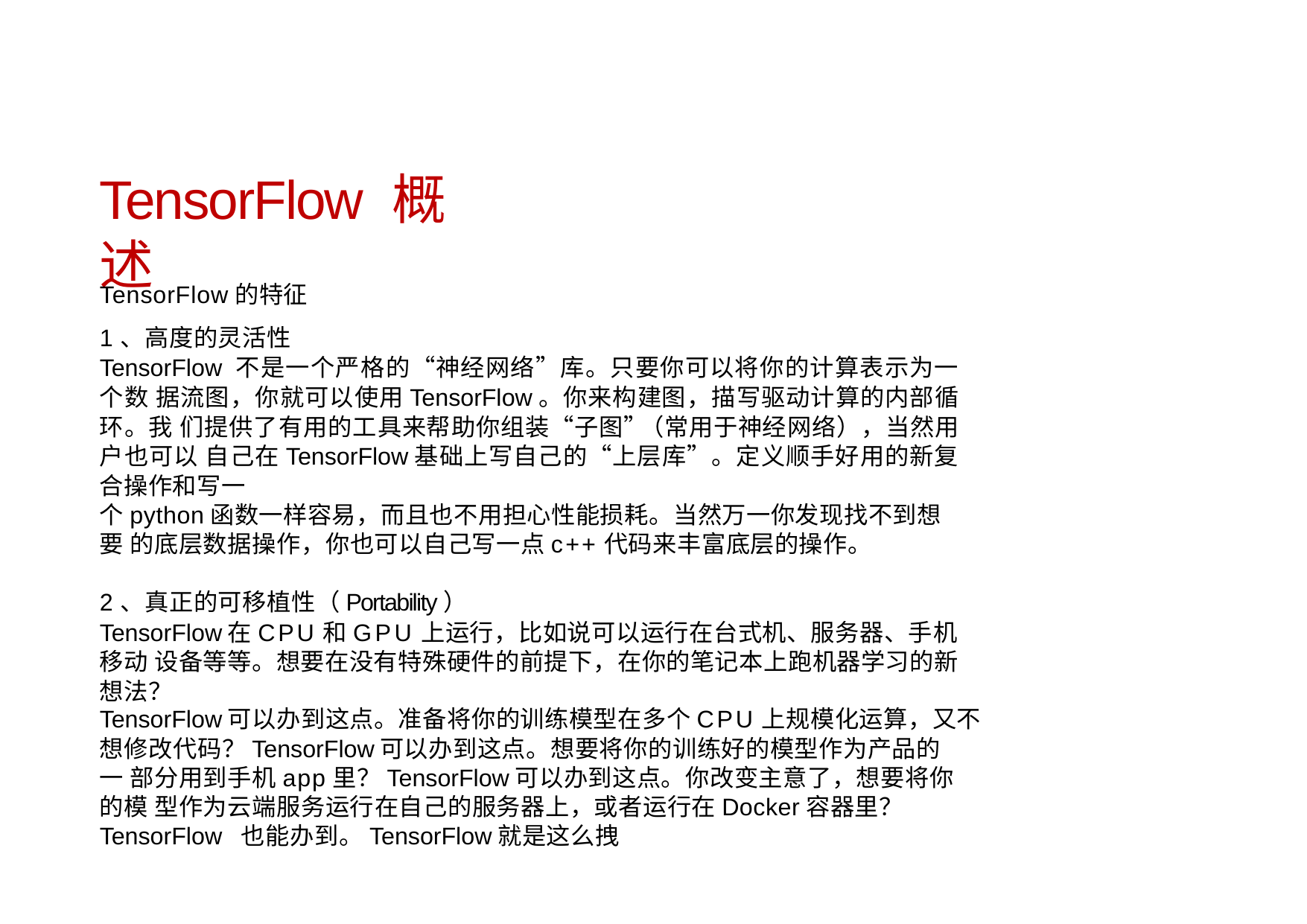

# TensorFlow 概述
TensorFlow的特征
1、高度的灵活性
TensorFlow 不是一个严格的“神经网络”库。只要你可以将你的计算表示为一个数 据流图，你就可以使用TensorFlow。你来构建图，描写驱动计算的内部循环。我 们提供了有用的工具来帮助你组装“子图”（常用于神经网络），当然用户也可以 自己在TensorFlow基础上写自己的“上层库”。定义顺手好用的新复合操作和写一
个python函数一样容易，而且也不用担心性能损耗。当然万一你发现找不到想要 的底层数据操作，你也可以自己写一点c++代码来丰富底层的操作。
2、真正的可移植性（Portability）
TensorFlow在CPU和GPU上运行，比如说可以运行在台式机、服务器、手机移动 设备等等。想要在没有特殊硬件的前提下，在你的笔记本上跑机器学习的新想法？
TensorFlow可以办到这点。准备将你的训练模型在多个CPU上规模化运算，又不
想修改代码？TensorFlow可以办到这点。想要将你的训练好的模型作为产品的一 部分用到手机app里？TensorFlow可以办到这点。你改变主意了，想要将你的模 型作为云端服务运行在自己的服务器上，或者运行在Docker容器里？TensorFlow  也能办到。TensorFlow就是这么拽